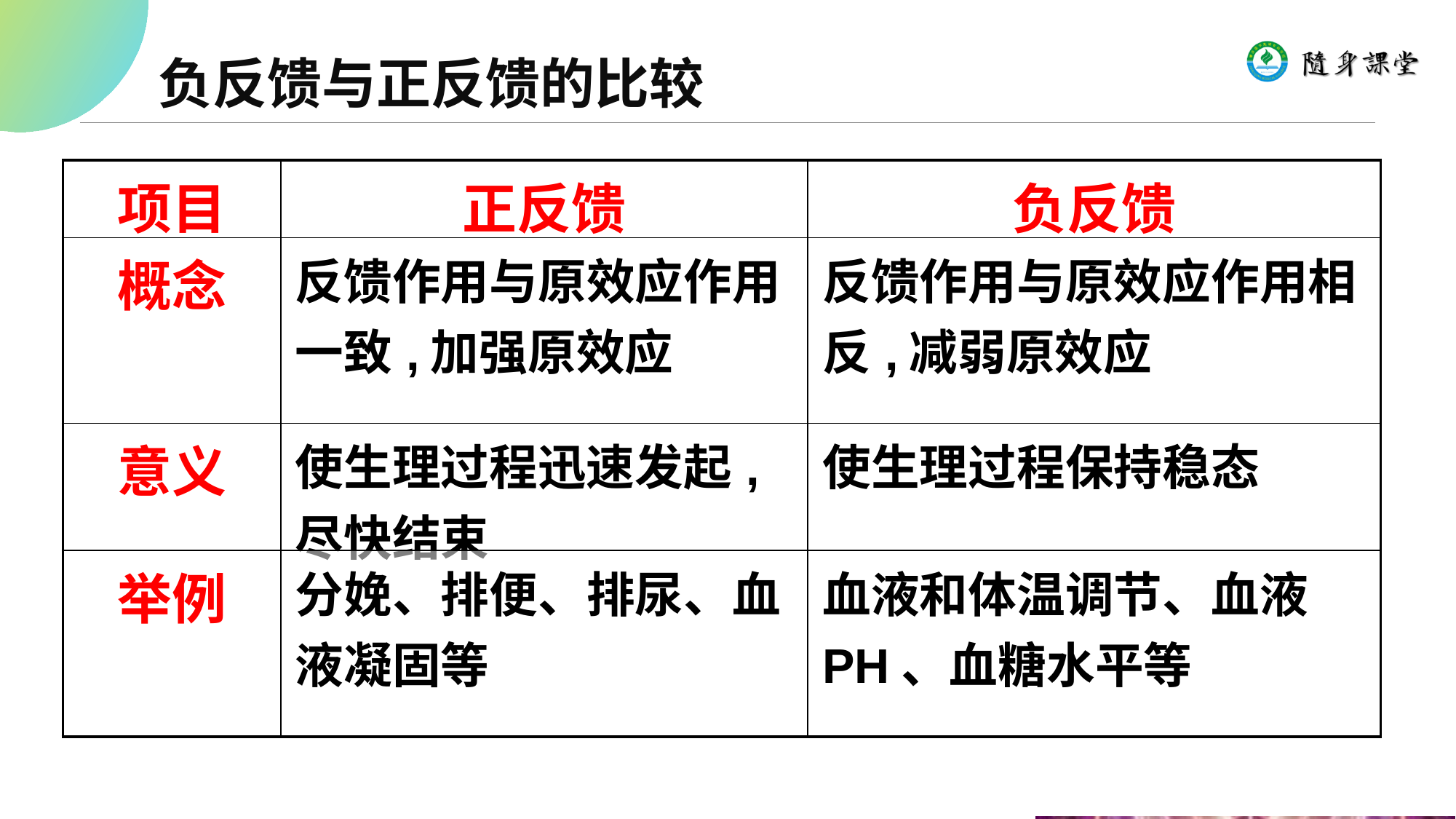

负反馈与正反馈的比较
| 项目 | 正反馈 | 负反馈 |
| --- | --- | --- |
| 概念 | 反馈作用与原效应作用一致,加强原效应 | 反馈作用与原效应作用相反,减弱原效应 |
| 意义 | 使生理过程迅速发起,尽快结束 | 使生理过程保持稳态 |
| 举例 | 分娩、排便、排尿、血液凝固等 | 血液和体温调节、血液PH、血糖水平等 |